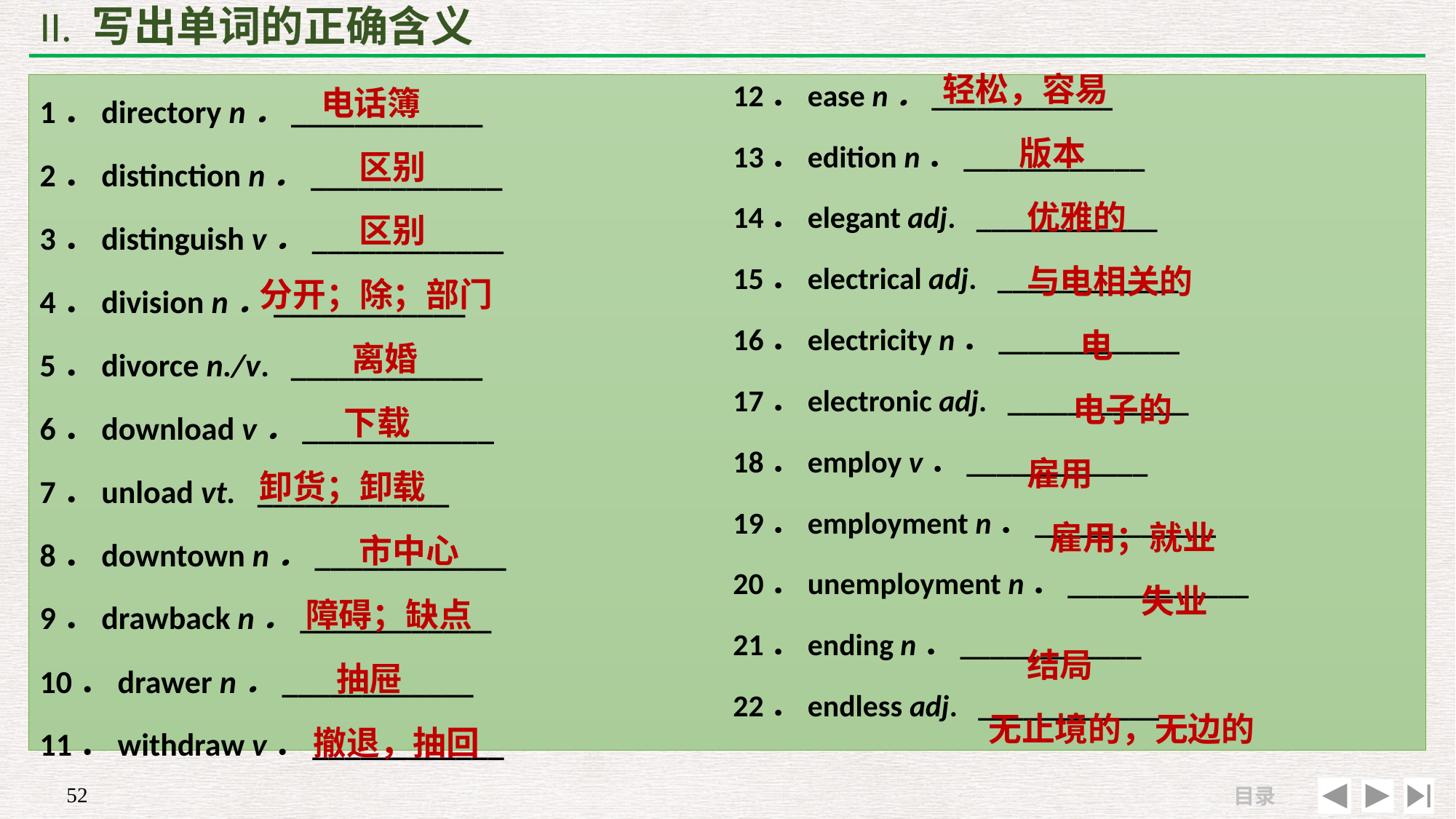

# II. 写出单词的正确含义
轻松，容易
         版本
          优雅的
          与电相关的
                 电
                电子的
          雇用
             雇用；就业
                         失业
          结局
     无止境的，无边的
       电话簿
            区别
            区别
分开；除；部门
           离婚
          下载
卸货；卸载
            市中心
     障碍；缺点
         抽屉
      撤退，抽回
12．ease n．____________
13．edition n．____________
14．elegant adj.   ____________
15．electrical adj.   ____________
16．electricity n．____________
17．electronic adj.   ____________
18．employ v．____________
19．employment n．____________
20．unemployment n．____________
21．ending n．____________
22．endless adj.   ____________
1．directory n．____________
2．distinction n．____________
3．distinguish v．____________
4．division n．____________
5．divorce n./v.   ____________
6．download v．____________
7．unload vt.   ____________
8．downtown n．____________
9．drawback n．____________
10．drawer n．____________
11．withdraw v．____________